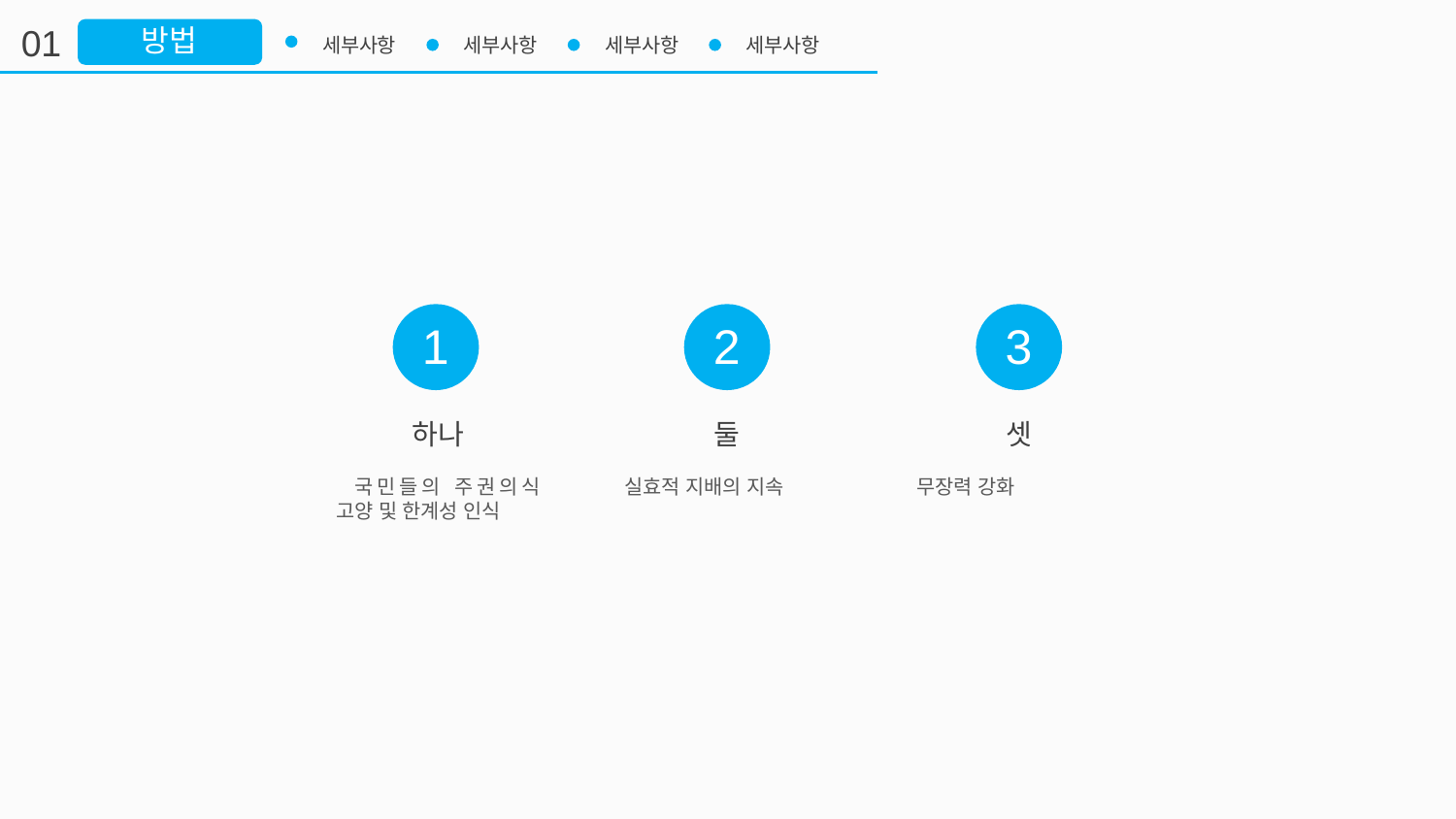

01
방법

세부사항

세부사항

세부사항

세부사항

1

2

3
하나
둘
셋
 국민들의 주권의식 고양 및 한계성 인식
실효적 지배의 지속
무장력 강화